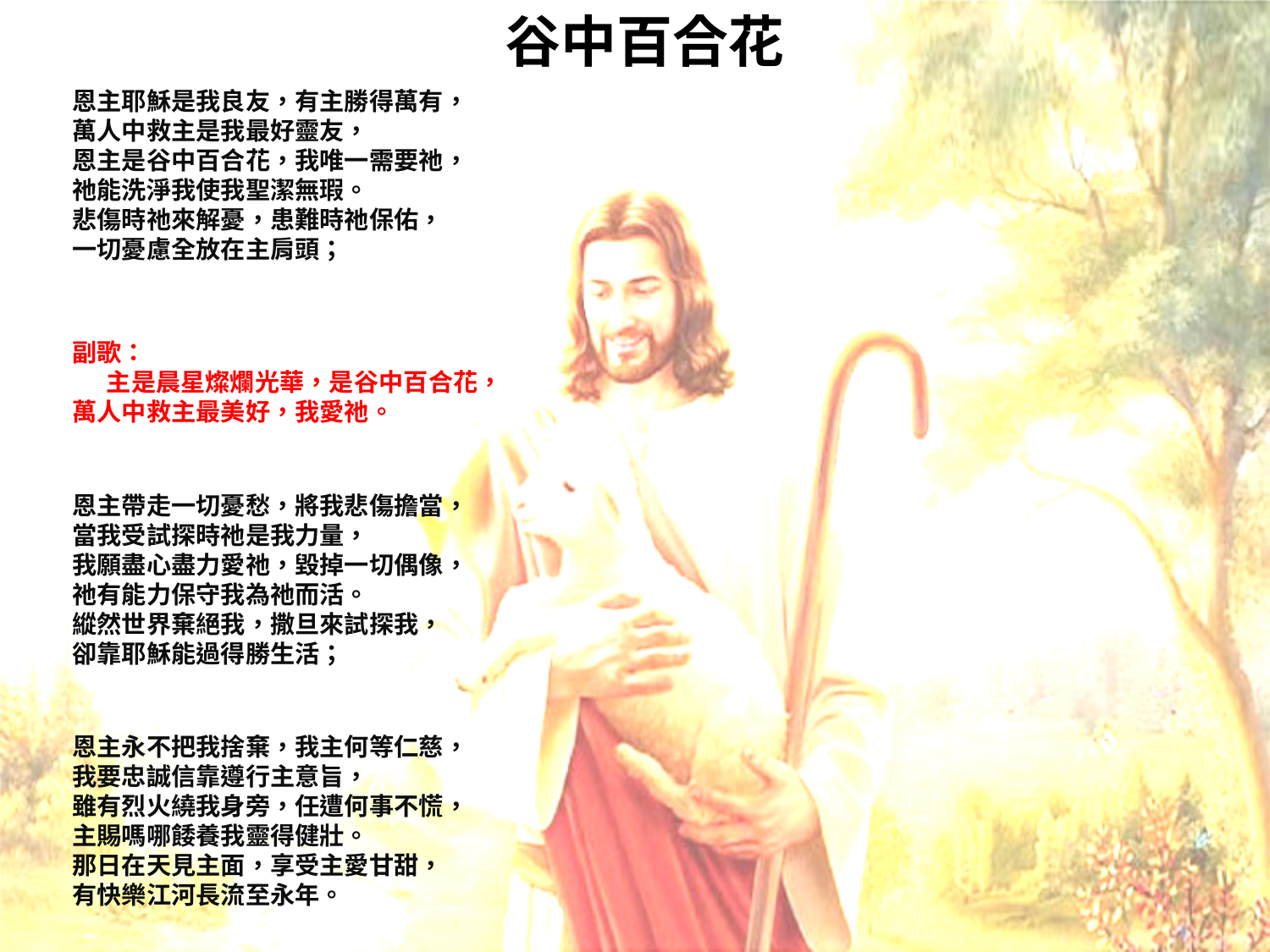

# 谷中百合花
恩主耶穌是我良友，有主勝得萬有，
萬人中救主是我最好靈友，
恩主是谷中百合花，我唯一需要祂，
祂能洗淨我使我聖潔無瑕。
悲傷時祂來解憂，患難時祂保佑，
一切憂慮全放在主肩頭；

副歌：                                                                                  主是晨星燦爛光華，是谷中百合花，
萬人中救主最美好，我愛祂。
恩主帶走一切憂愁，將我悲傷擔當，
當我受試探時祂是我力量，
我願盡心盡力愛祂，毀掉一切偶像，
祂有能力保守我為祂而活。
縱然世界棄絕我，撒旦來試探我，
卻靠耶穌能過得勝生活；
恩主永不把我捨棄，我主何等仁慈，
我要忠誠信靠遵行主意旨，
雖有烈火繞我身旁，任遭何事不慌，
主賜嗎哪餧養我靈得健壯。
那日在天見主面，享受主愛甘甜，
有快樂江河長流至永年。